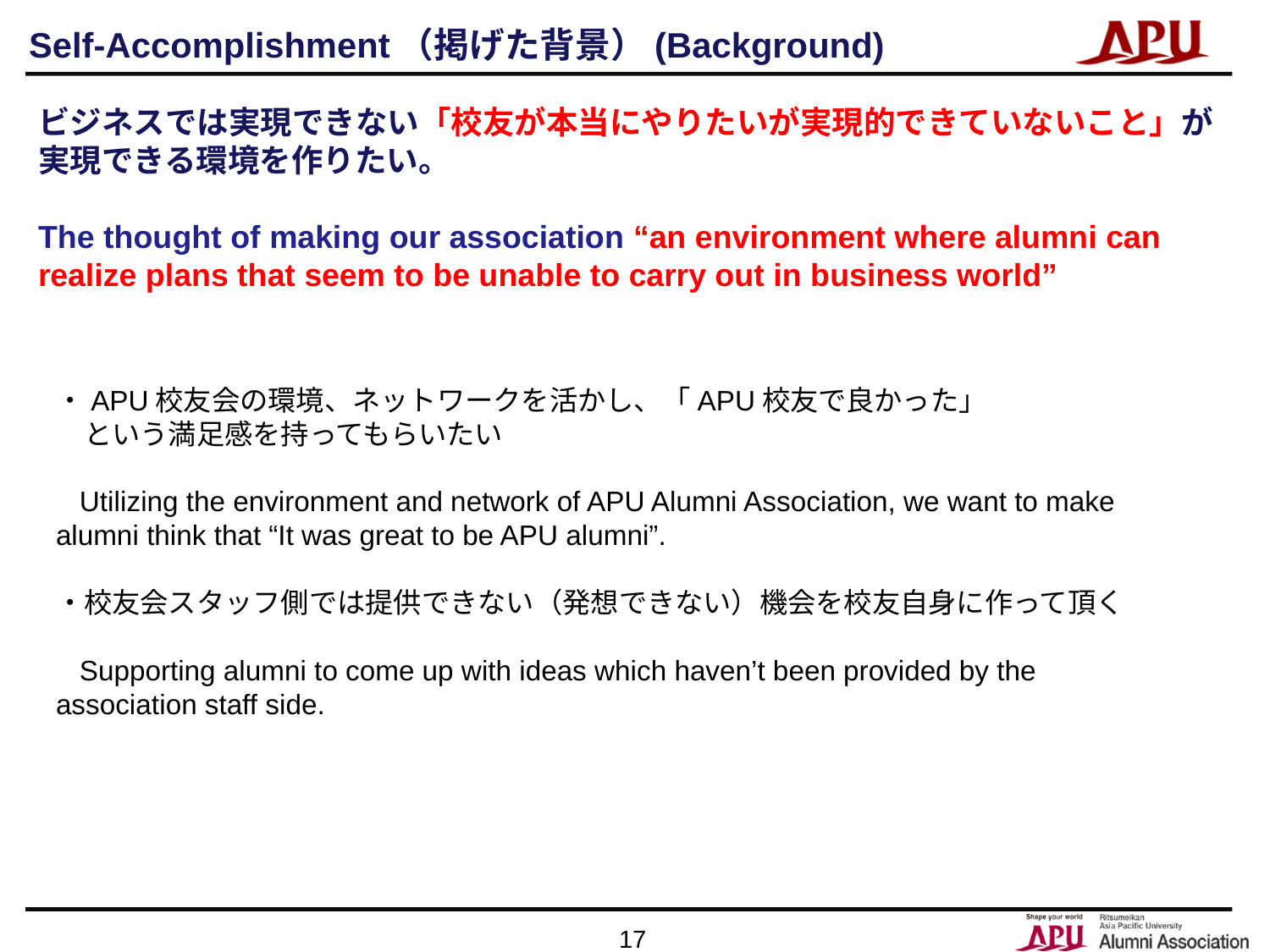

Self-Accomplishment（掲げた背景）(Background)

ビジネスでは実現できない「校友が本当にやりたいが実現的できていないこと」が実現できる環境を作りたい。

The thought of making our association “an environment where alumni can realize plans that seem to be unable to carry out in business world”

・APU校友会の環境、ネットワークを活かし、「APU校友で良かった」
　という満足感を持ってもらいたい

   Utilizing the environment and network of APU Alumni Association, we want to make alumni think that “It was great to be APU alumni”.

・校友会スタッフ側では提供できない（発想できない）機会を校友自身に作って頂く

   Supporting alumni to come up with ideas which haven’t been provided by the association staff side.
17